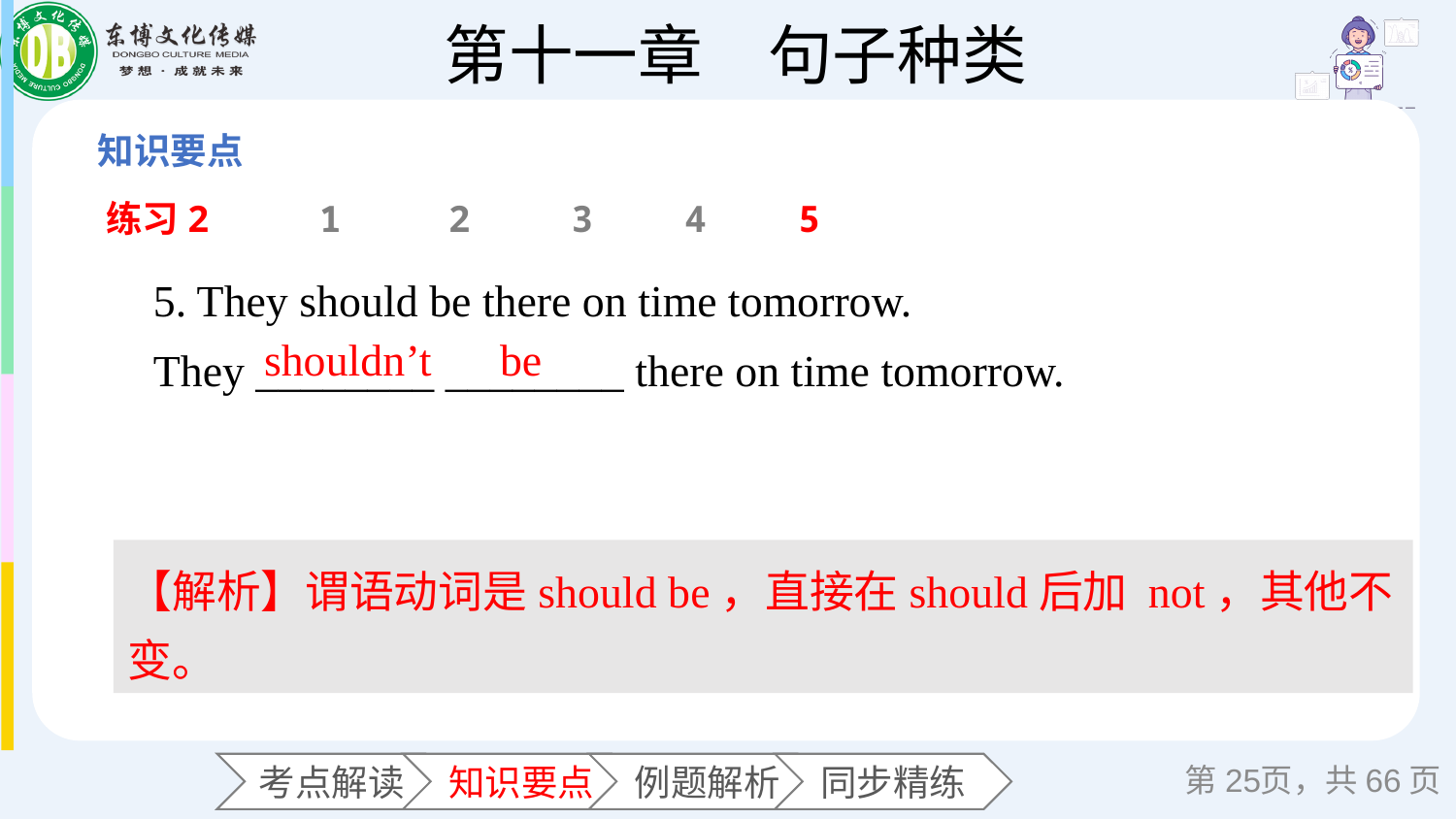

练习2
1
2
3
4
5
5. They should be there on time tomorrow.
They ________ ________ there on time tomorrow.
shouldn’t
be
【解析】谓语动词是should be，直接在should后加 not，其他不变。
第25页，共66页